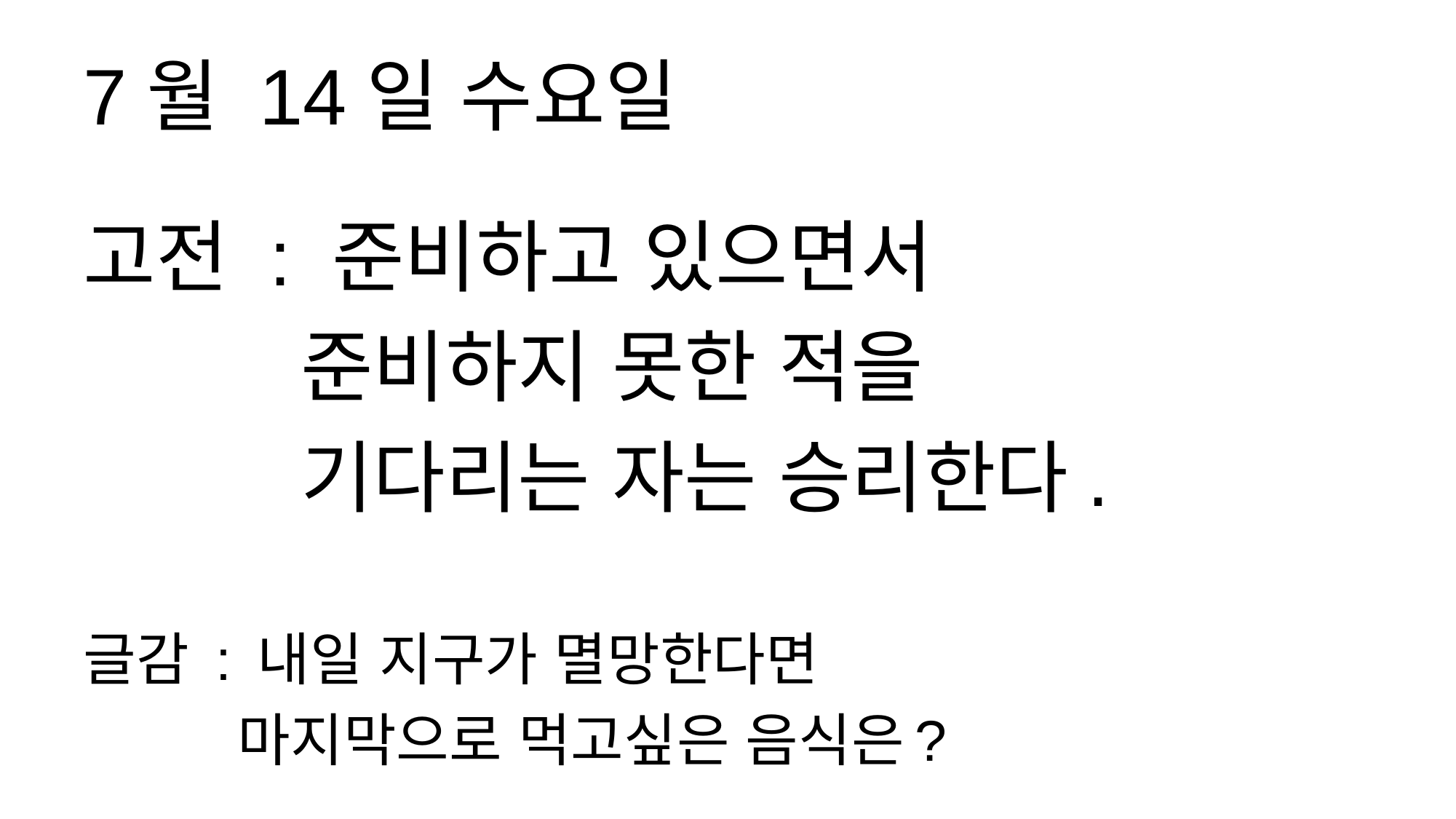

7월 14일 수요일
고전 : 준비하고 있으면서
         준비하지 못한 적을
         기다리는 자는 승리한다.
글감 : 내일 지구가 멸망한다면
         마지막으로 먹고싶은 음식은?